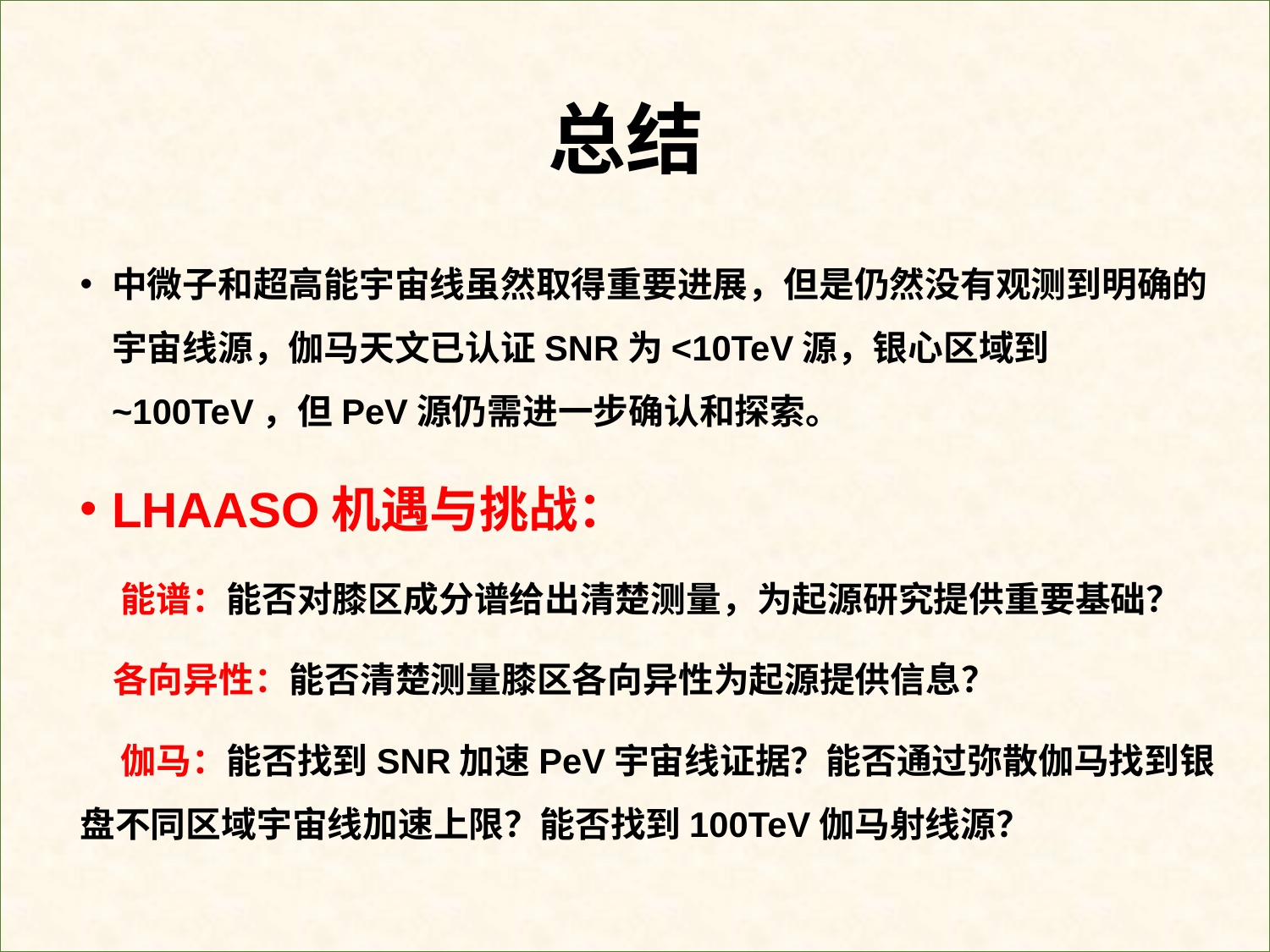

# 总结
中微子和超高能宇宙线虽然取得重要进展，但是仍然没有观测到明确的宇宙线源，伽马天文已认证SNR为<10TeV源，银心区域到~100TeV，但PeV源仍需进一步确认和探索。
LHAASO机遇与挑战：
    能谱：能否对膝区成分谱给出清楚测量，为起源研究提供重要基础？
   各向异性：能否清楚测量膝区各向异性为起源提供信息？
    伽马：能否找到SNR加速PeV宇宙线证据？能否通过弥散伽马找到银盘不同区域宇宙线加速上限？能否找到100TeV伽马射线源？